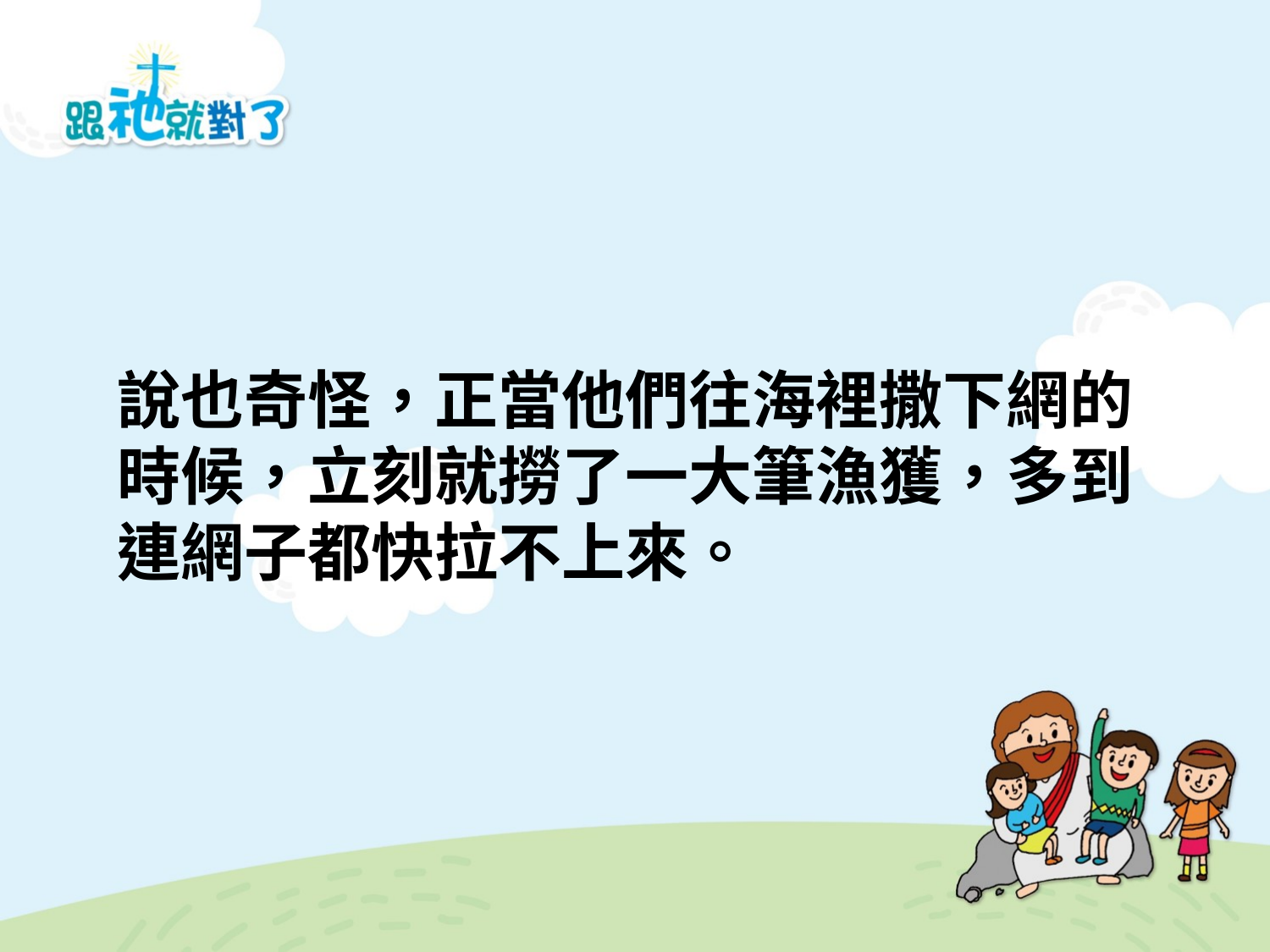

說也奇怪，正當他們往海裡撒下網的時候，立刻就撈了一大筆漁獲，多到連網子都快拉不上來。